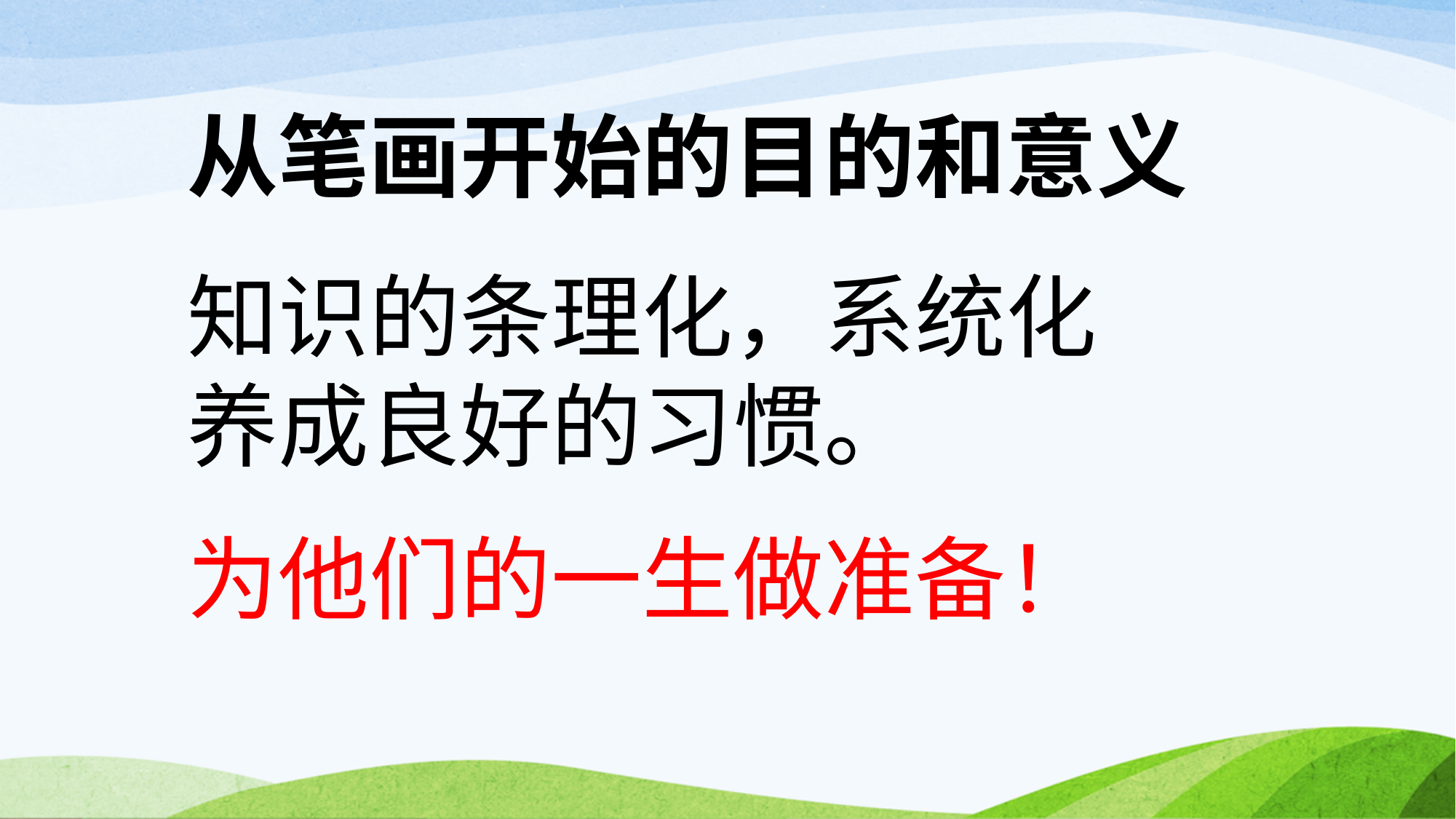

从笔画开始的目的和意义

   知识的条理化，系统化
   养成良好的习惯。

   为他们的一生做准备！